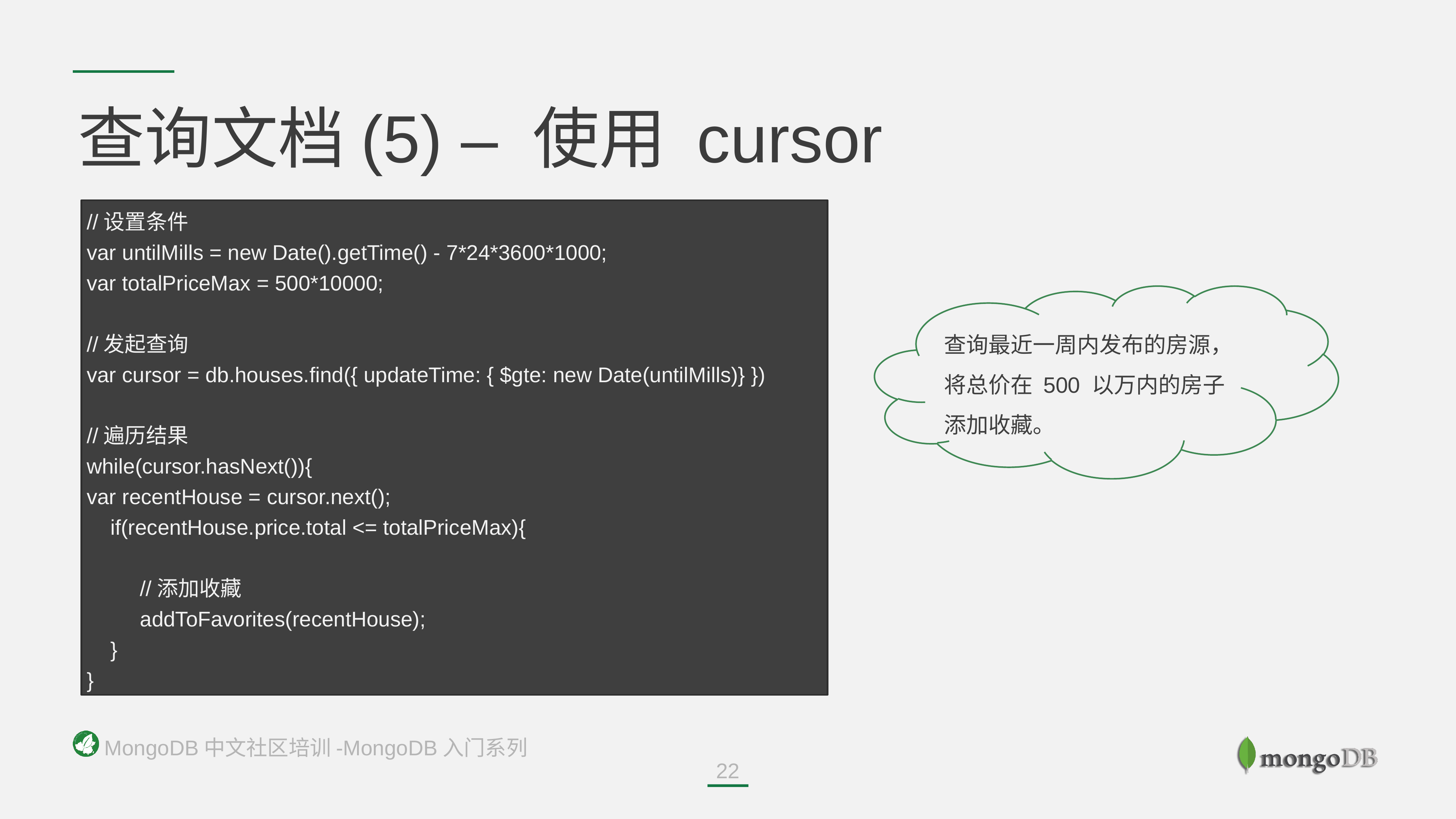

# 查询文档(5) – 使用 cursor
//设置条件
var untilMills = new Date().getTime() - 7*24*3600*1000;
var totalPriceMax = 500*10000;

//发起查询
var cursor = db.houses.find({ updateTime: { $gte: new Date(untilMills)} })

//遍历结果
while(cursor.hasNext()){
var recentHouse = cursor.next();
    if(recentHouse.price.total <= totalPriceMax){

         //添加收藏
         addToFavorites(recentHouse);
    }
}
查询最近一周内发布的房源，将总价在 500 以万内的房子添加收藏。